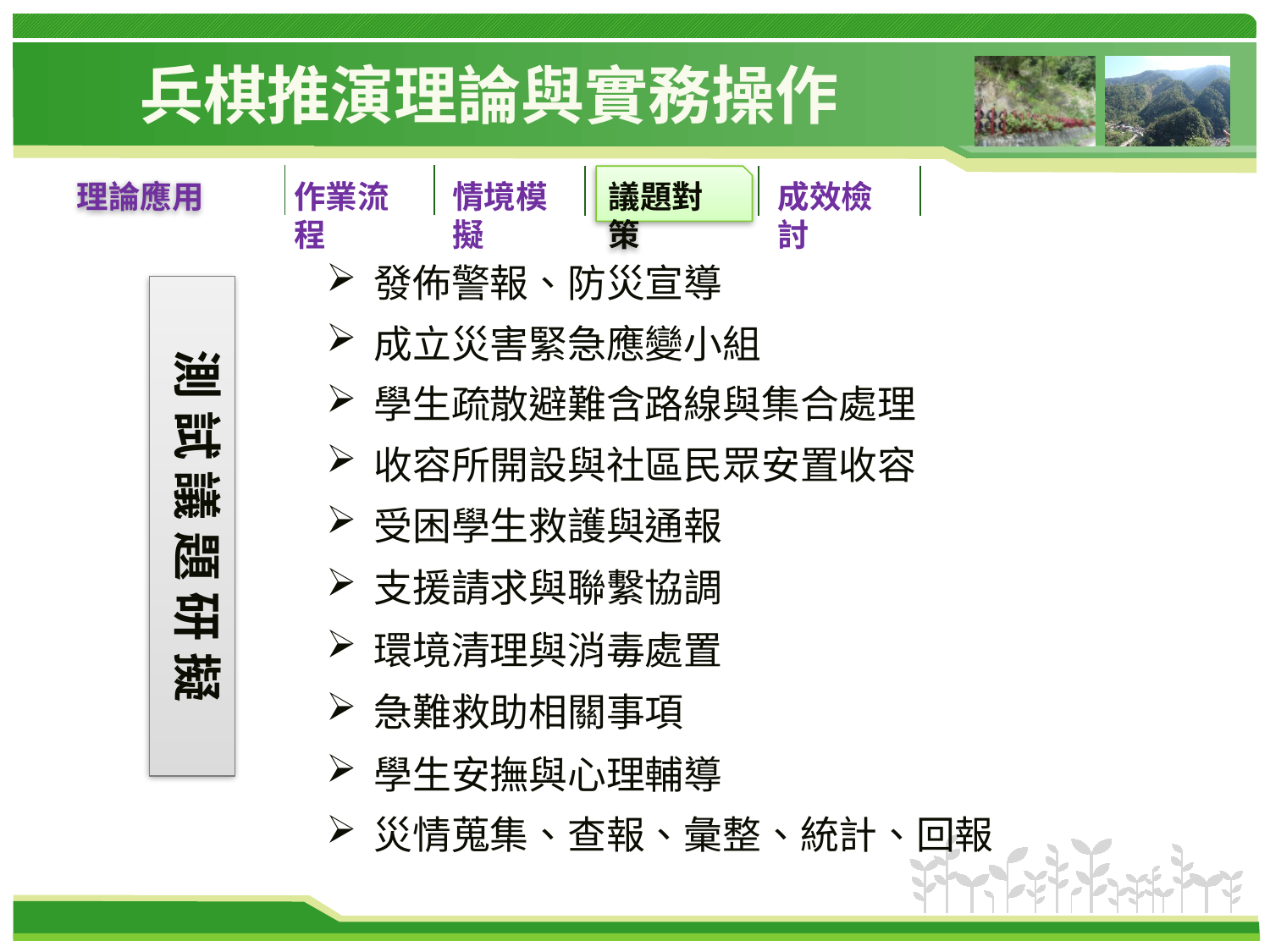

# 兵棋推演理論與實務操作
理論應用
作業流程
情境模擬
議題對策
成效檢討
發佈警報、防災宣導
成立災害緊急應變小組
學生疏散避難含路線與集合處理
收容所開設與社區民眾安置收容
受困學生救護與通報
支援請求與聯繫協調
環境清理與消毒處置
急難救助相關事項
學生安撫與心理輔導
災情蒐集、查報、彙整、統計、回報
測 試 議 題 研 擬